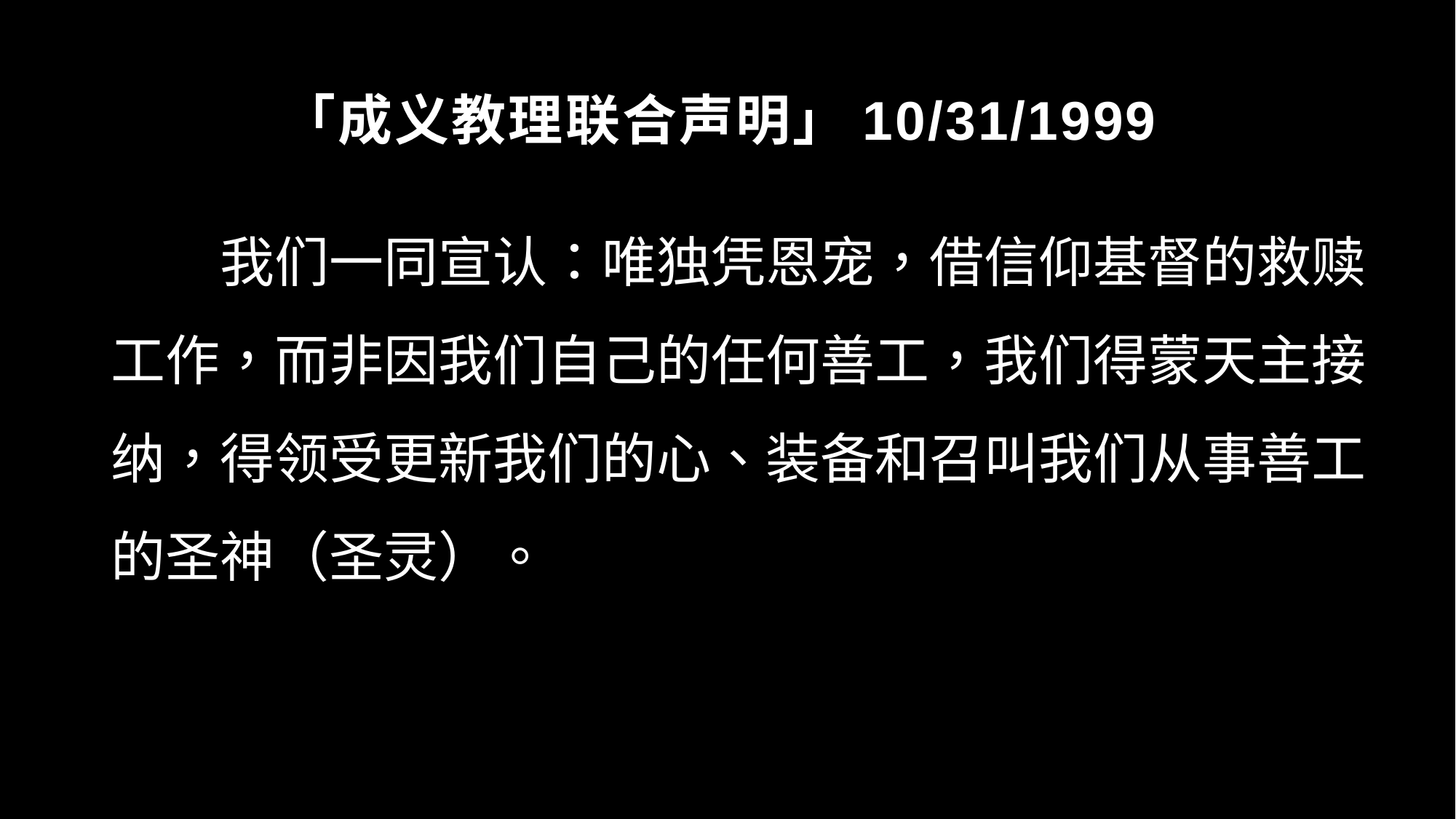

# 「成义教理联合声明」10/31/1999
	我们一同宣认：唯独凭恩宠，借信仰基督的救赎工作，而非因我们自己的任何善工，我们得蒙天主接纳，得领受更新我们的心、装备和召叫我们从事善工的圣神（圣灵）。